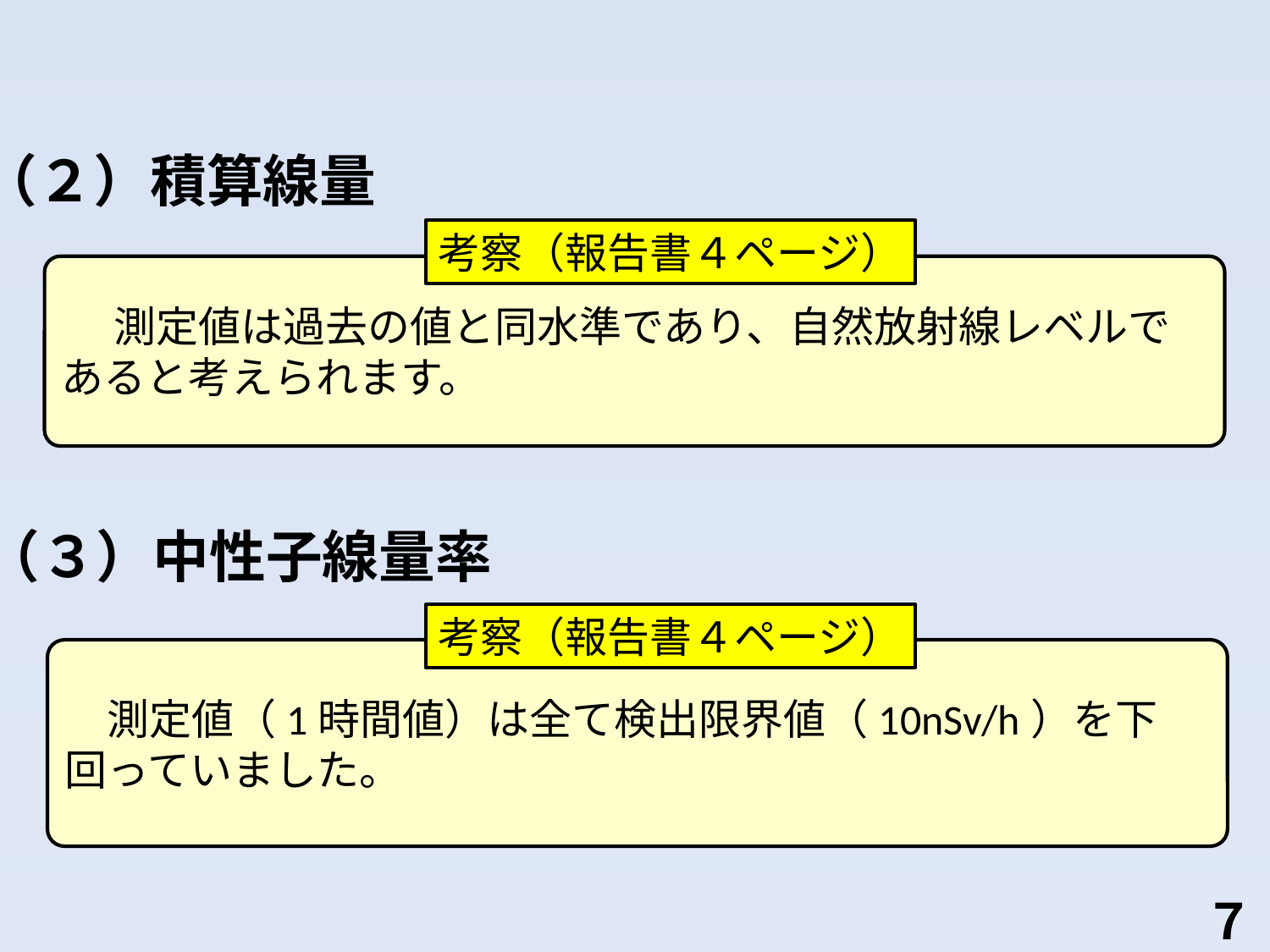

（２）積算線量
考察（報告書４ページ）
　 測定値は過去の値と同水準であり、自然放射線レベルであると考えられます。
（３）中性子線量率
考察（報告書４ページ）
　測定値（1時間値）は全て検出限界値（10nSv/h）を下回っていました。
７